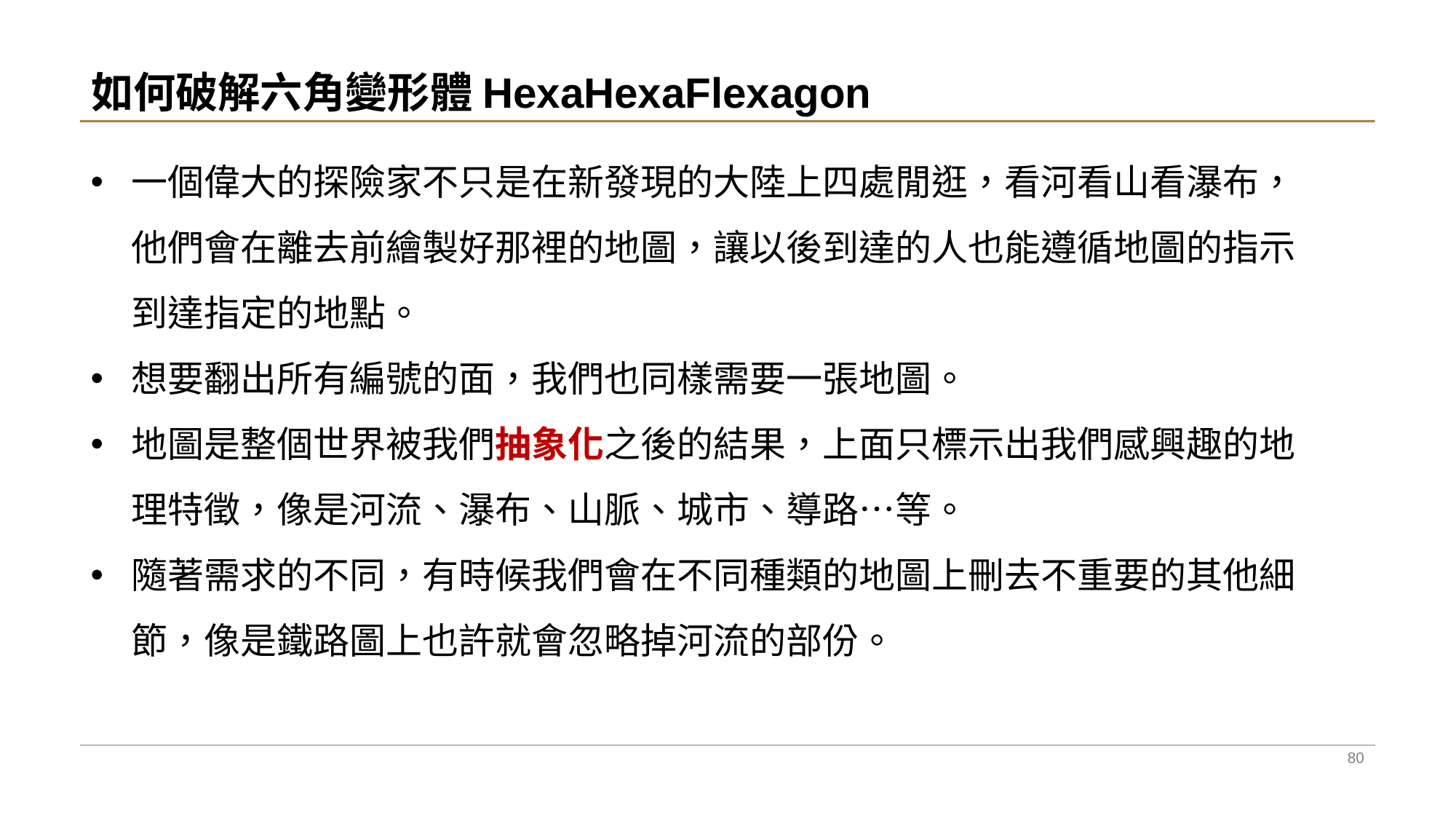

# 如何破解六角變形體HexaHexaFlexagon
一個偉大的探險家不只是在新發現的大陸上四處閒逛，看河看山看瀑布，他們會在離去前繪製好那裡的地圖，讓以後到達的人也能遵循地圖的指示到達指定的地點。
想要翻出所有編號的面，我們也同樣需要一張地圖。
地圖是整個世界被我們抽象化之後的結果，上面只標示出我們感興趣的地理特徵，像是河流、瀑布、山脈、城市、導路…等。
隨著需求的不同，有時候我們會在不同種類的地圖上刪去不重要的其他細節，像是鐵路圖上也許就會忽略掉河流的部份。
80